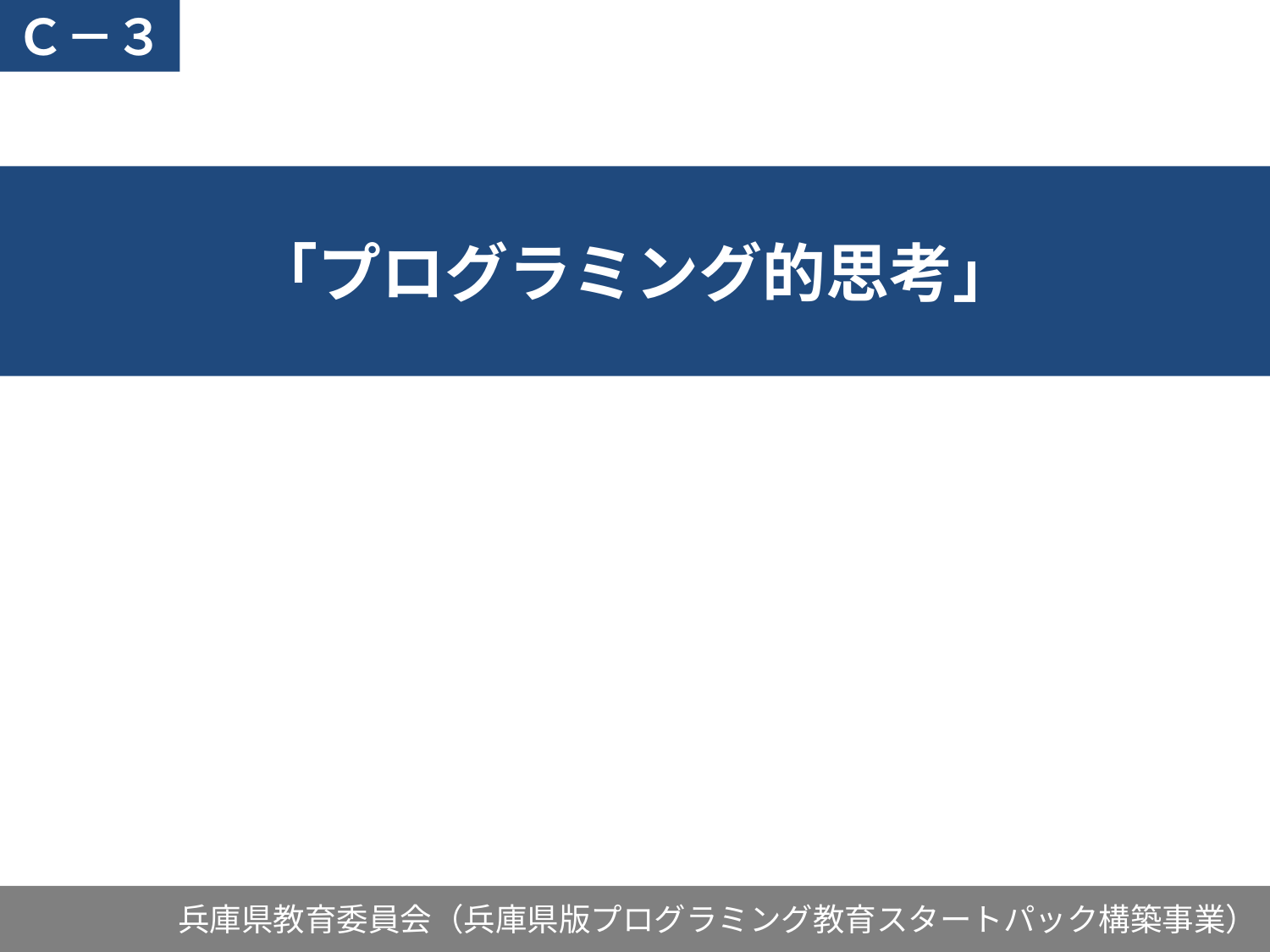

Ｃ－３
# 「プログラミング的思考」
兵庫県教育委員会（兵庫県版プログラミング教育スタートパック構築事業）